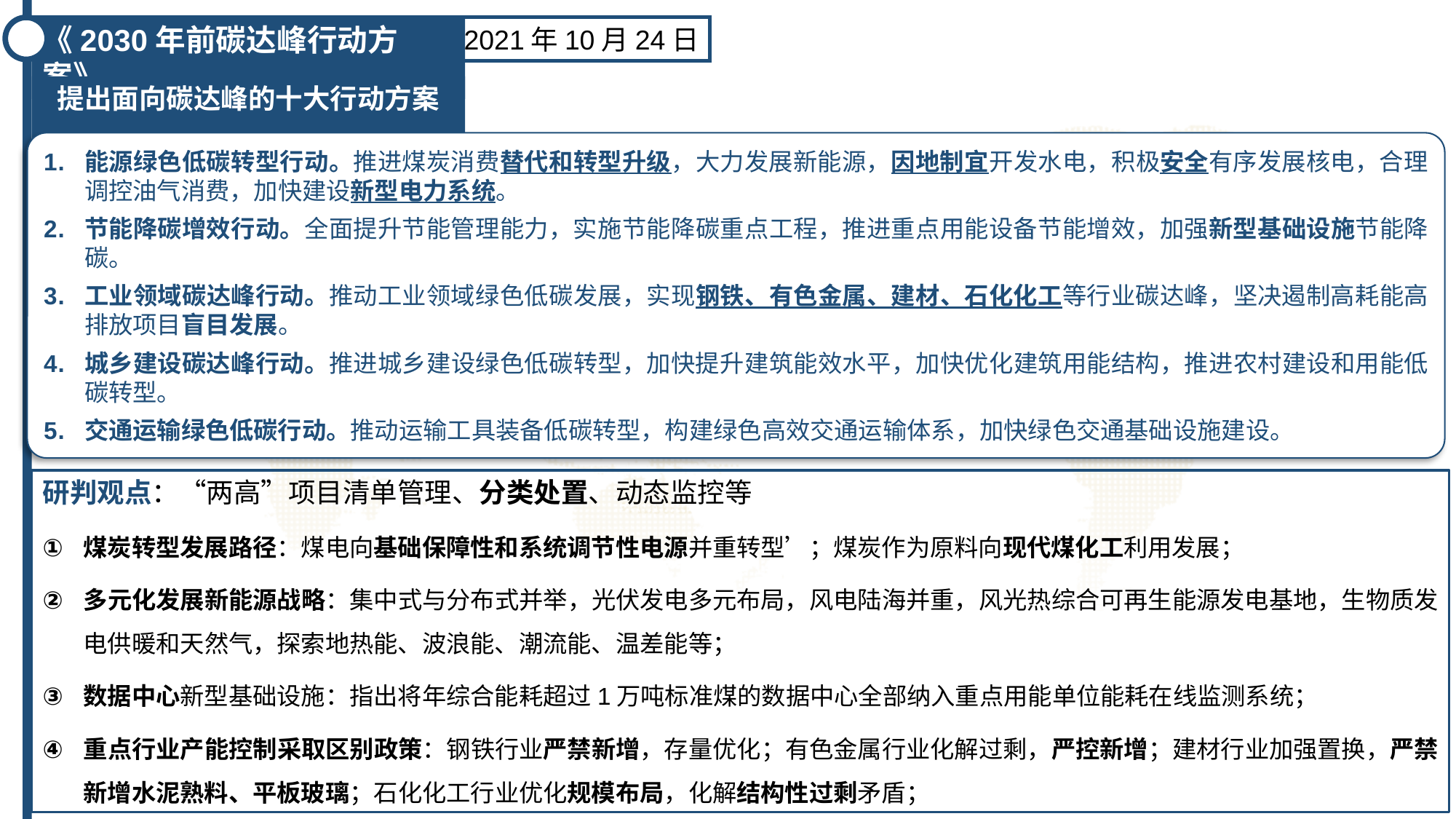

《2030年前碳达峰行动方案》

2021年10月24日
提出面向碳达峰的十大行动方案

能源绿色低碳转型行动。推进煤炭消费替代和转型升级，大力发展新能源，因地制宜开发水电，积极安全有序发展核电，合理调控油气消费，加快建设新型电力系统。
节能降碳增效行动。全面提升节能管理能力，实施节能降碳重点工程，推进重点用能设备节能增效，加强新型基础设施节能降碳。
工业领域碳达峰行动。推动工业领域绿色低碳发展，实现钢铁、有色金属、建材、石化化工等行业碳达峰，坚决遏制高耗能高排放项目盲目发展。
城乡建设碳达峰行动。推进城乡建设绿色低碳转型，加快提升建筑能效水平，加快优化建筑用能结构，推进农村建设和用能低碳转型。
交通运输绿色低碳行动。推动运输工具装备低碳转型，构建绿色高效交通运输体系，加快绿色交通基础设施建设。
研判观点：“两高”项目清单管理、分类处置、动态监控等
煤炭转型发展路径：煤电向基础保障性和系统调节性电源并重转型’；煤炭作为原料向现代煤化工利用发展；
多元化发展新能源战略：集中式与分布式并举，光伏发电多元布局，风电陆海并重，风光热综合可再生能源发电基地，生物质发电供暖和天然气，探索地热能、波浪能、潮流能、温差能等；
数据中心新型基础设施：指出将年综合能耗超过1万吨标准煤的数据中心全部纳入重点用能单位能耗在线监测系统；
重点行业产能控制采取区别政策：钢铁行业严禁新增，存量优化；有色金属行业化解过剩，严控新增；建材行业加强置换，严禁新增水泥熟料、平板玻璃；石化化工行业优化规模布局，化解结构性过剩矛盾；